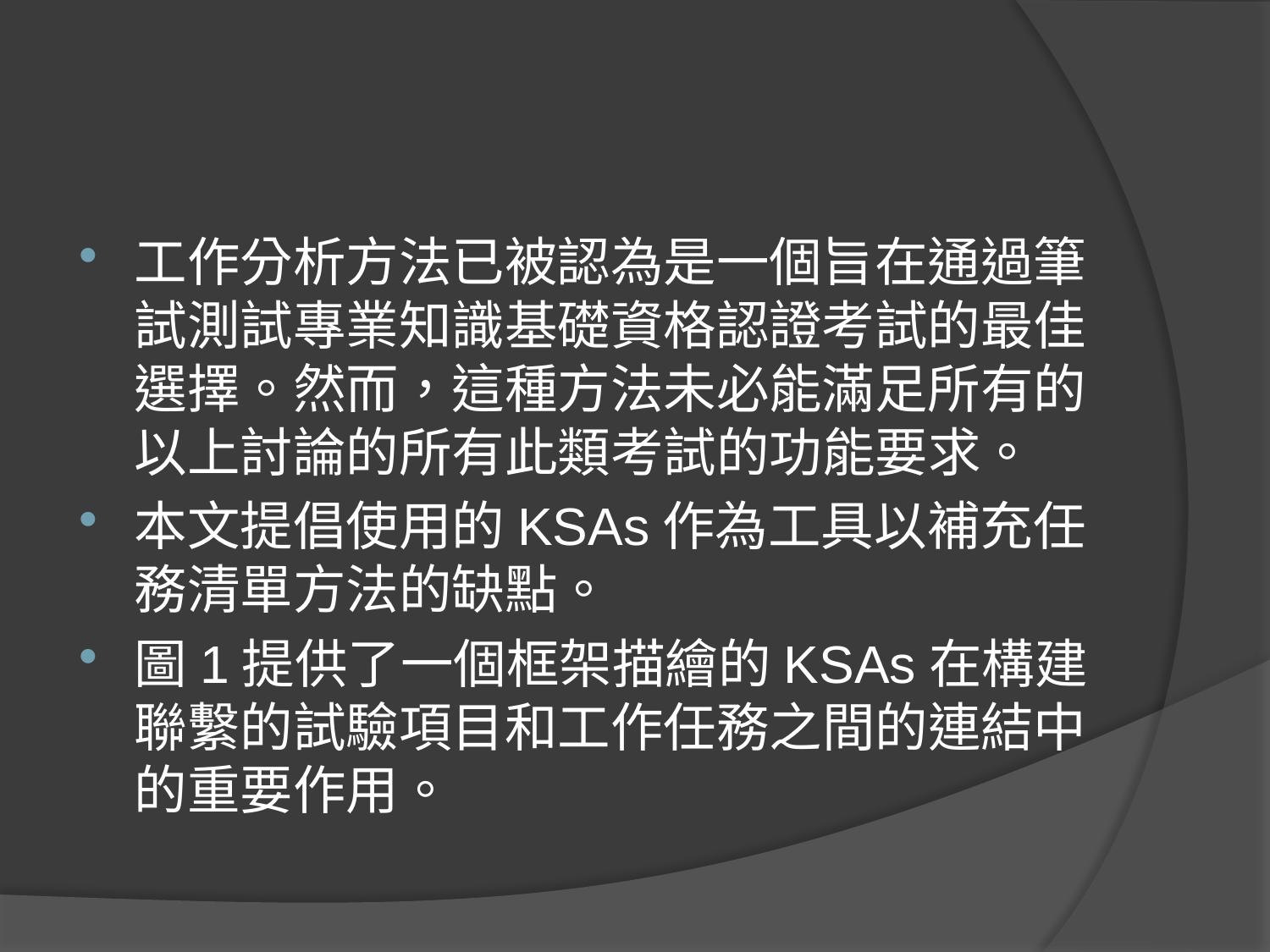

#
工作分析方法已被認為是一個旨在通過筆試測試專業知識基礎資格認證考試的最佳選擇。然而，這種方法未必能滿足所有的以上討論的所有此類考試的功能要求。
本文提倡使用的KSAs作為工具以補充任務清單方法的缺點。
圖1提供了一個框架描繪的KSAs在構建聯繫的試驗項目和工作任務之間的連結中的重要作用。